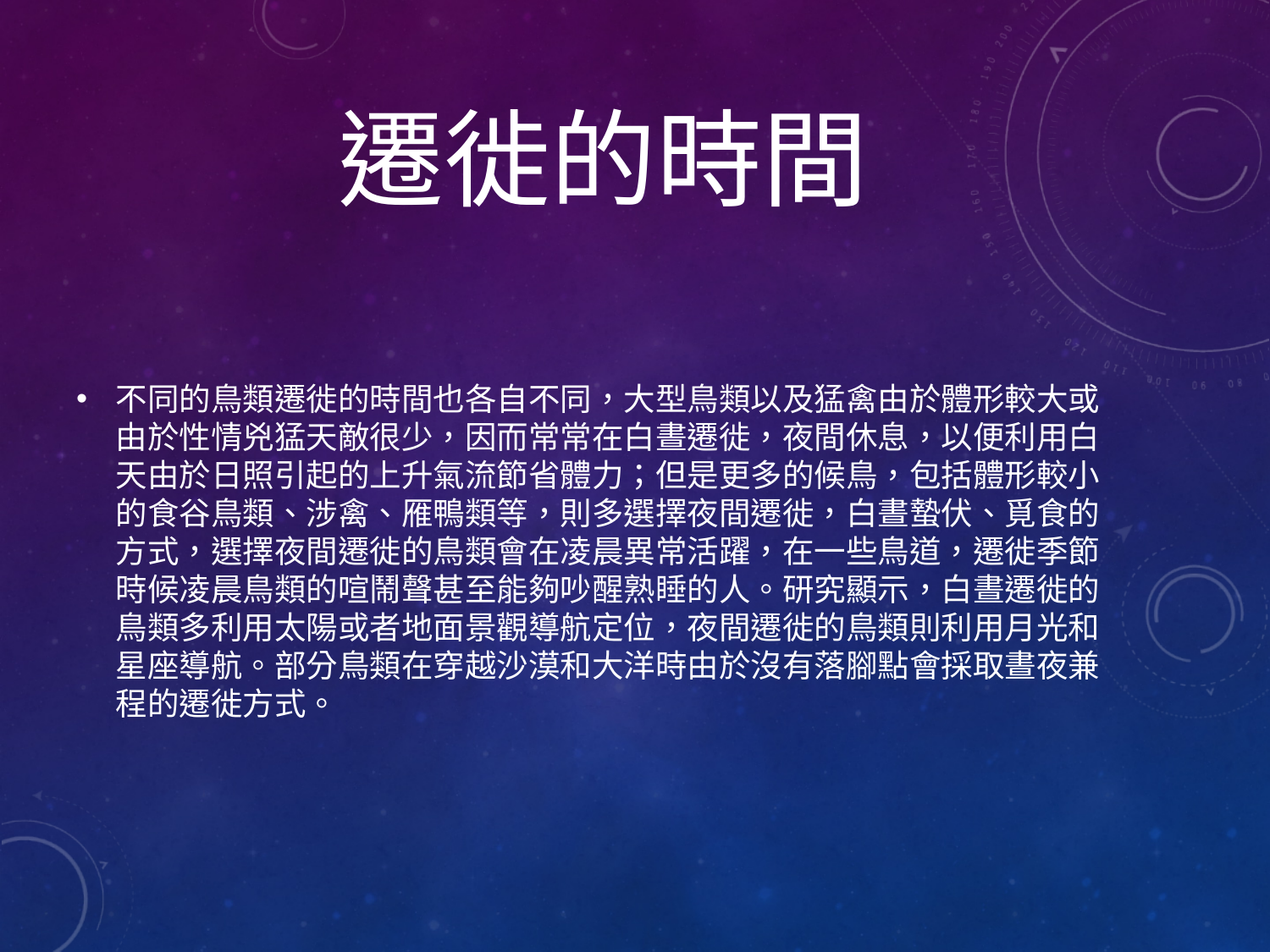

# 遷徙的時間
不同的鳥類遷徙的時間也各自不同，大型鳥類以及猛禽由於體形較大或由於性情兇猛天敵很少，因而常常在白晝遷徙，夜間休息，以便利用白天由於日照引起的上升氣流節省體力；但是更多的候鳥，包括體形較小的食谷鳥類、涉禽、雁鴨類等，則多選擇夜間遷徙，白晝蟄伏、覓食的方式，選擇夜間遷徙的鳥類會在凌晨異常活躍，在一些鳥道，遷徙季節時候凌晨鳥類的喧鬧聲甚至能夠吵醒熟睡的人。研究顯示，白晝遷徙的鳥類多利用太陽或者地面景觀導航定位，夜間遷徙的鳥類則利用月光和星座導航。部分鳥類在穿越沙漠和大洋時由於沒有落腳點會採取晝夜兼程的遷徙方式。